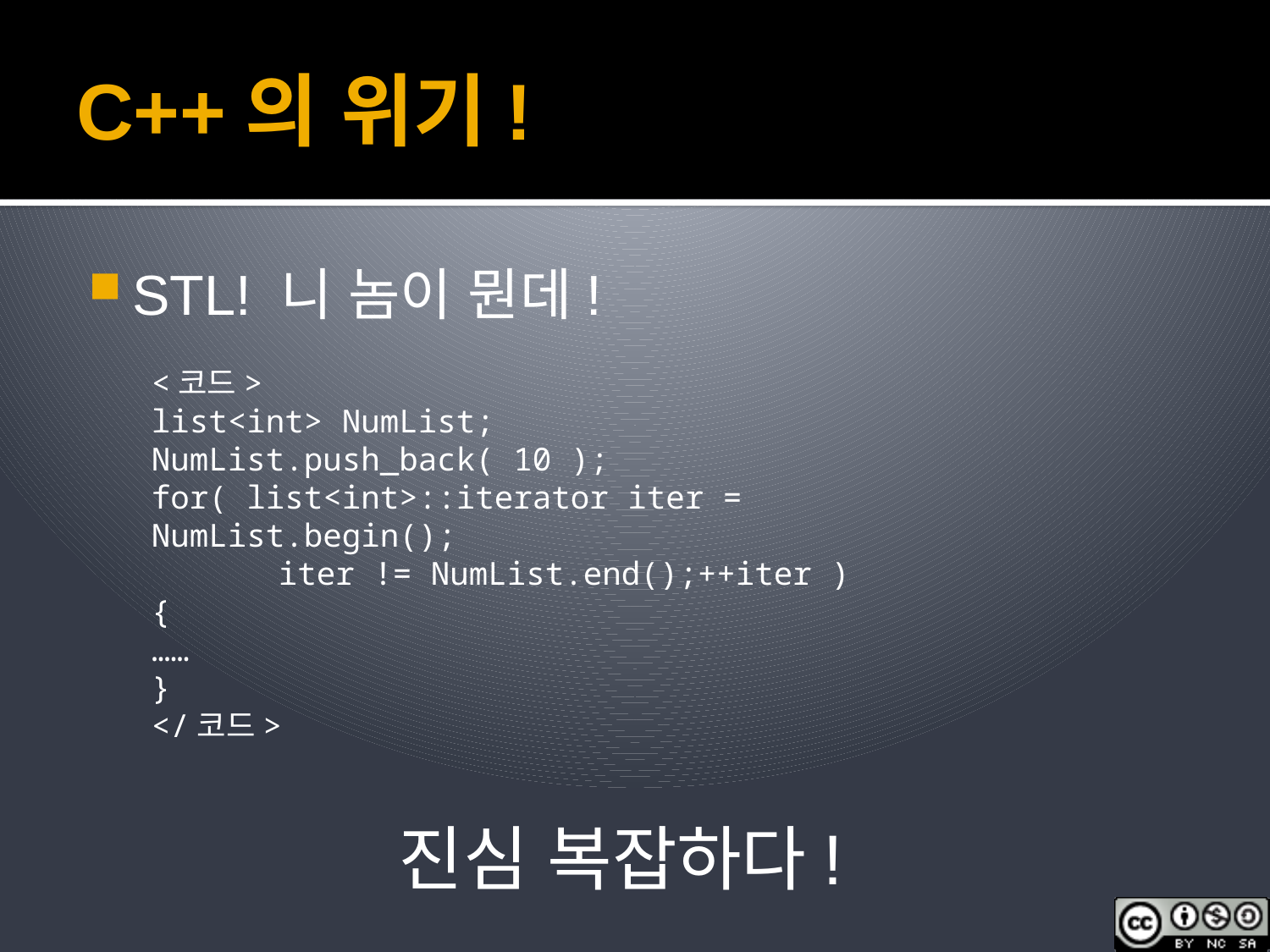

# C++의 위기!
STL! 니 놈이 뭔데!
<코드>
list<int> NumList;
NumList.push_back( 10 );
for( list<int>::iterator iter = NumList.begin();
	iter != NumList.end();++iter )
{
……
}
</코드>
진심 복잡하다!